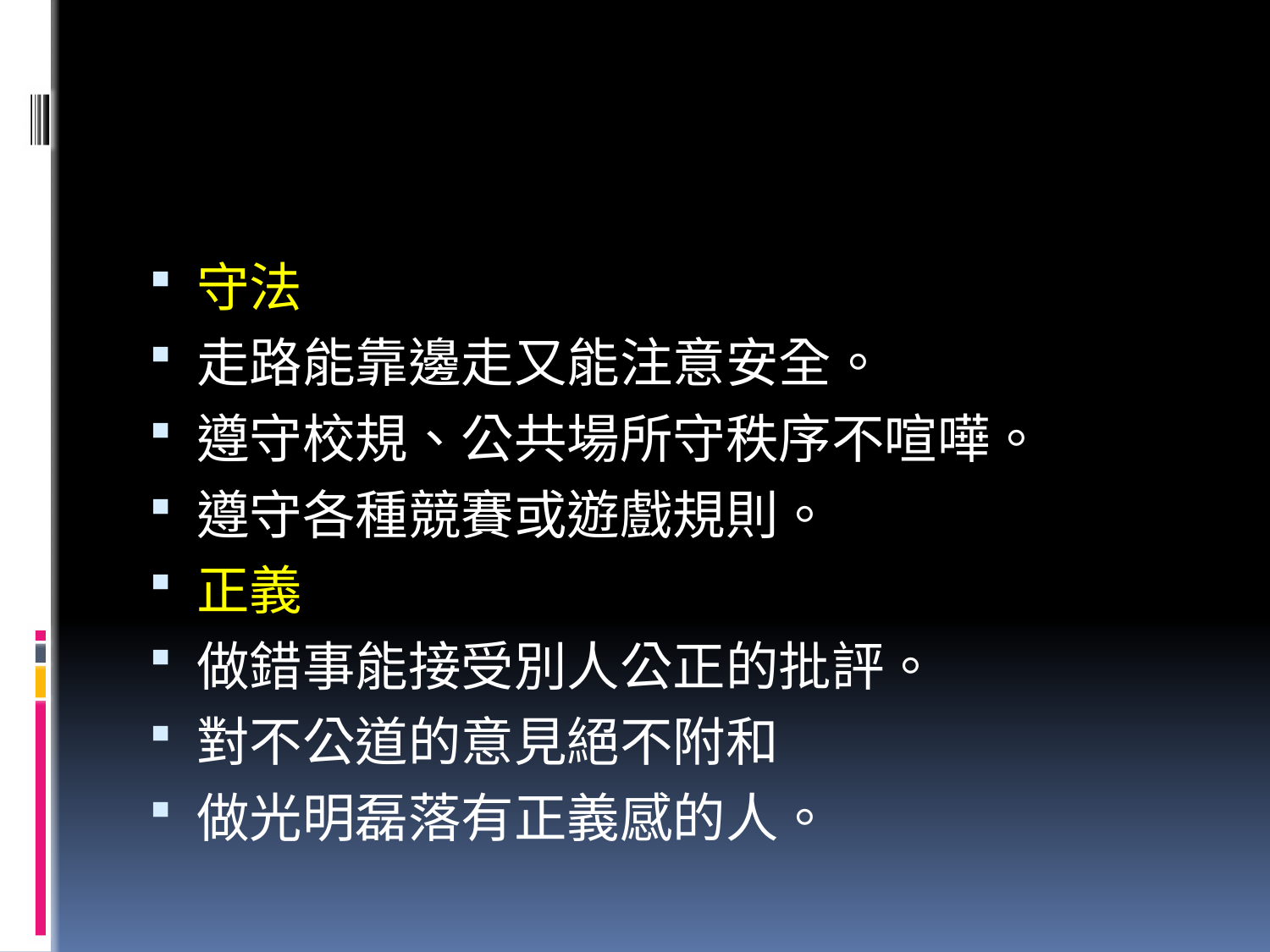

#
守法
走路能靠邊走又能注意安全。
遵守校規、公共場所守秩序不喧嘩。
遵守各種競賽或遊戲規則。
正義
做錯事能接受別人公正的批評。
對不公道的意見絕不附和
做光明磊落有正義感的人。